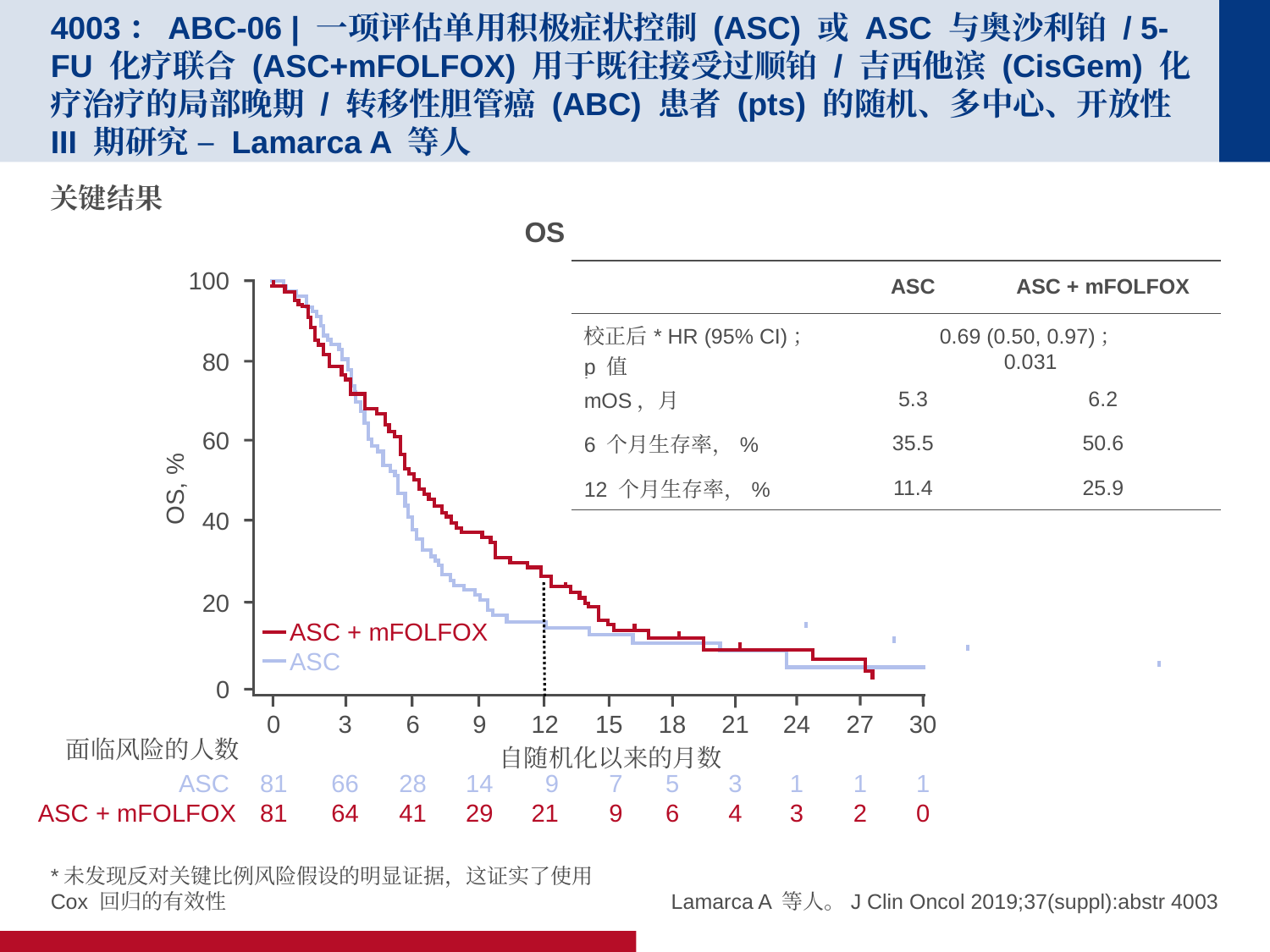

# 4003：ABC-06 | 一项评估单用积极症状控制 (ASC) 或 ASC 与奥沙利铂 / 5-FU 化疗联合 (ASC+mFOLFOX) 用于既往接受过顺铂 / 吉西他滨 (CisGem) 化疗治疗的局部晚期 / 转移性胆管癌 (ABC) 患者 (pts) 的随机、多中心、开放性 III 期研究 – Lamarca A 等人
关键结果

OS
100

80

60

OS, %
40

20

ASC + mFOLFOX
ASC
0

15

7
9
24

1
3

18

5
6
21

3
4
27

1
2
30

1
0

0

81
81

3

66
64

6

28
41

9

14
29

12

9
21
自随机化以来的月数
ASC
ASC + mFOLFOX
|  | ASC | ASC + mFOLFOX |
| --- | --- | --- |
| 校正后\* HR (95% CI)； p 值 | 0.69 (0.50, 0.97)； 0.031 |  |
| mOS，月 | 5.3 | 6.2 |
| 6 个月生存率，% | 35.5 | 50.6 |
| 12 个月生存率，% | 11.4 | 25.9 |

面临风险的人数
*未发现反对关键比例风险假设的明显证据，这证实了使用 Cox 回归的有效性
Lamarca A 等人。J Clin Oncol 2019;37(suppl):abstr 4003